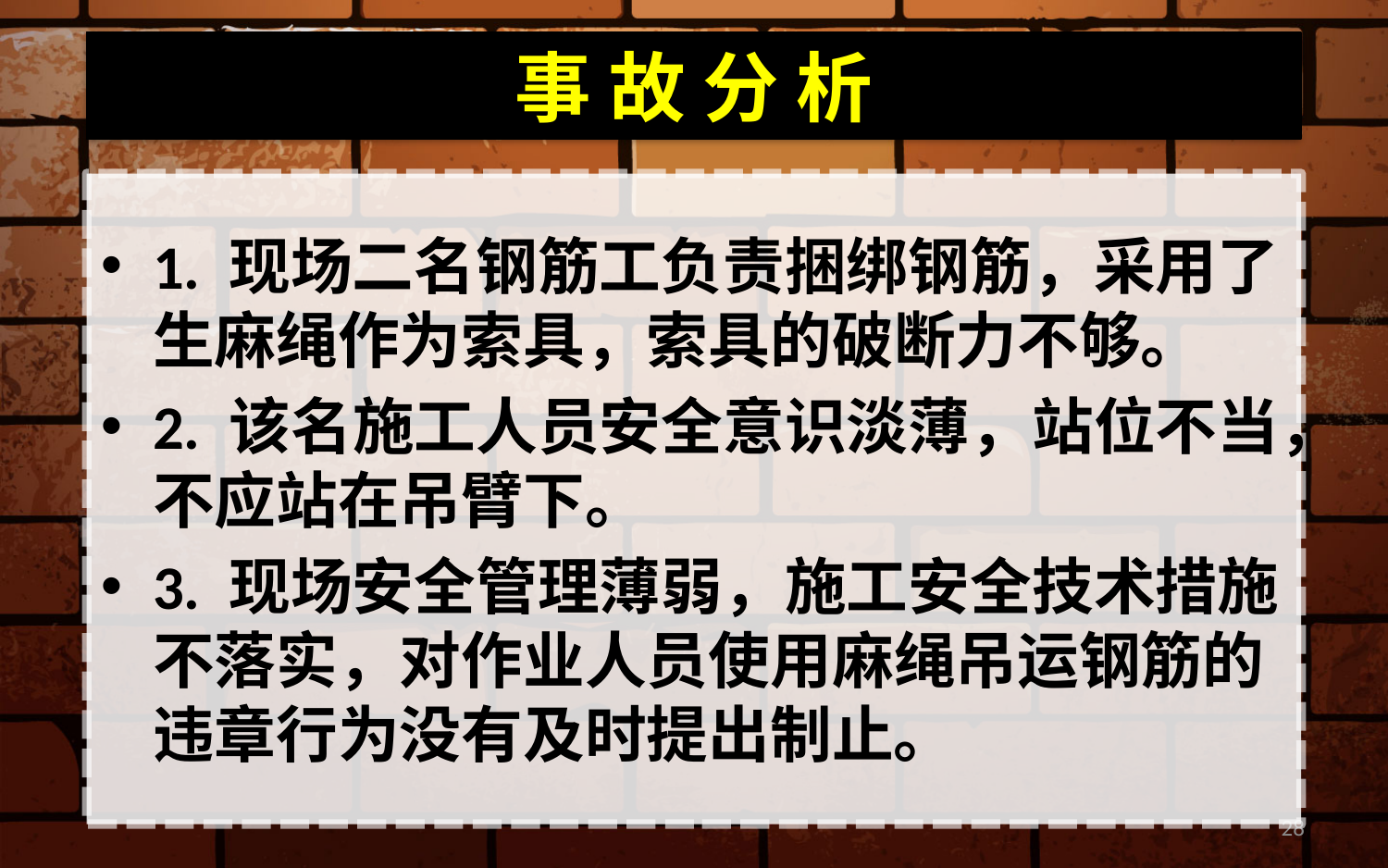

# 事 故 分 析
1. 现场二名钢筋工负责捆绑钢筋，采用了生麻绳作为索具，索具的破断力不够。
2. 该名施工人员安全意识淡薄，站位不当，不应站在吊臂下。
3. 现场安全管理薄弱，施工安全技术措施不落实，对作业人员使用麻绳吊运钢筋的违章行为没有及时提出制止。
28